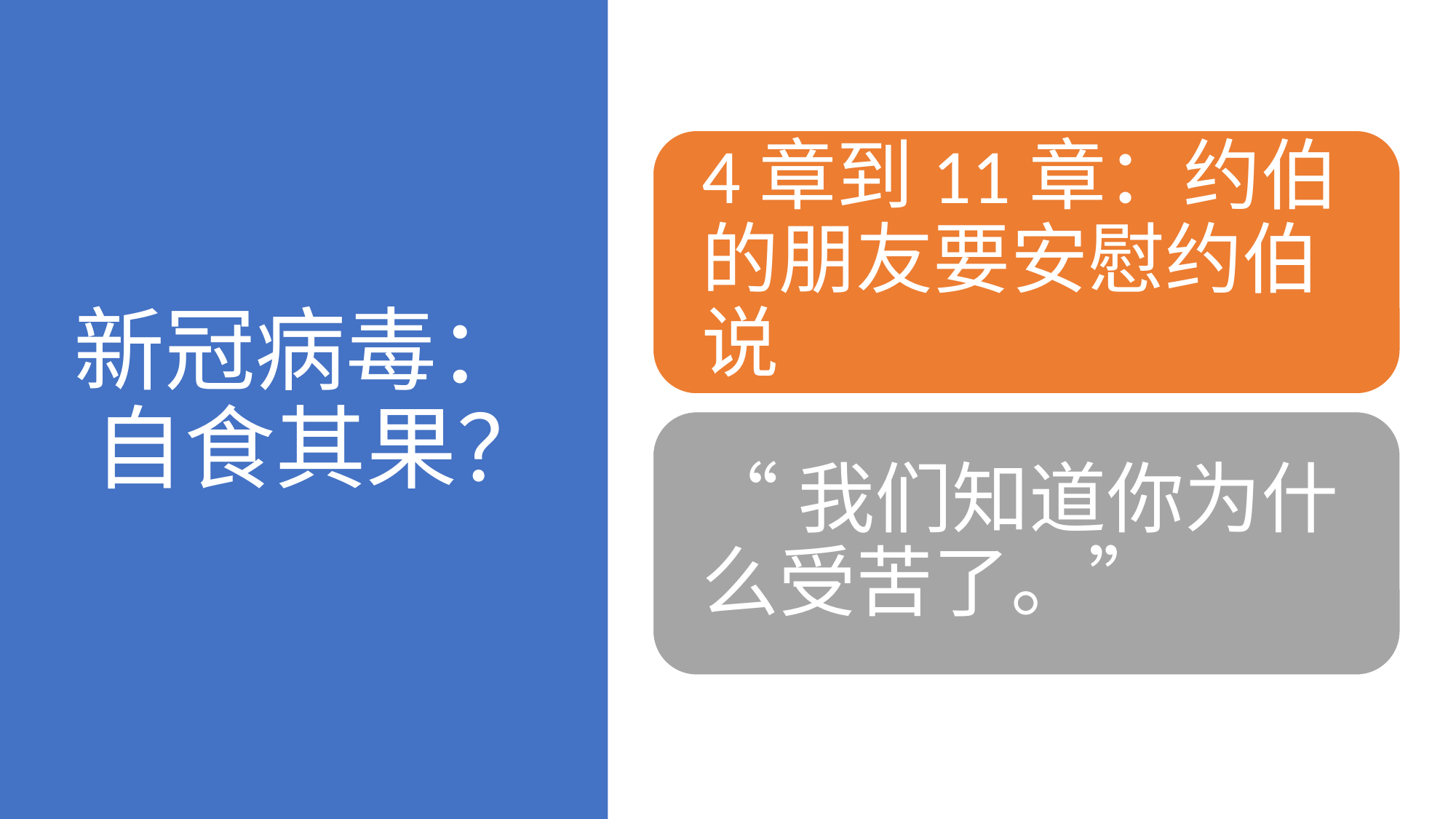

# 新冠病毒： 自食其果？
4章到11章：约伯的朋友要安慰约伯说
“我们知道你为什么受苦了。”